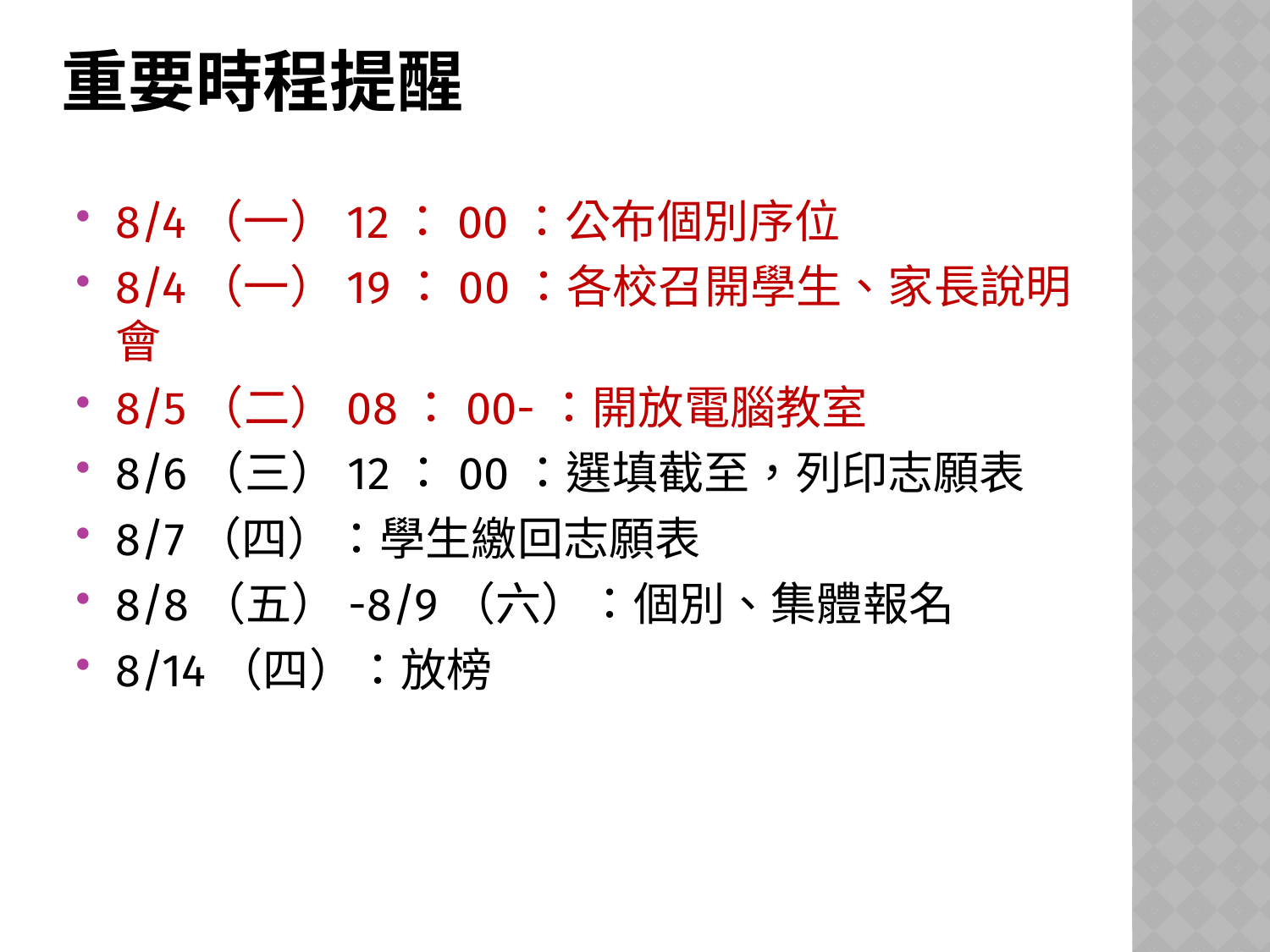

# 重要時程提醒
8/4（一）12：00：公布個別序位
8/4（一）19：00：各校召開學生、家長說明會
8/5（二）08：00-：開放電腦教室
8/6（三）12：00：選填截至，列印志願表
8/7（四）：學生繳回志願表
8/8（五）-8/9（六）：個別、集體報名
8/14（四）：放榜